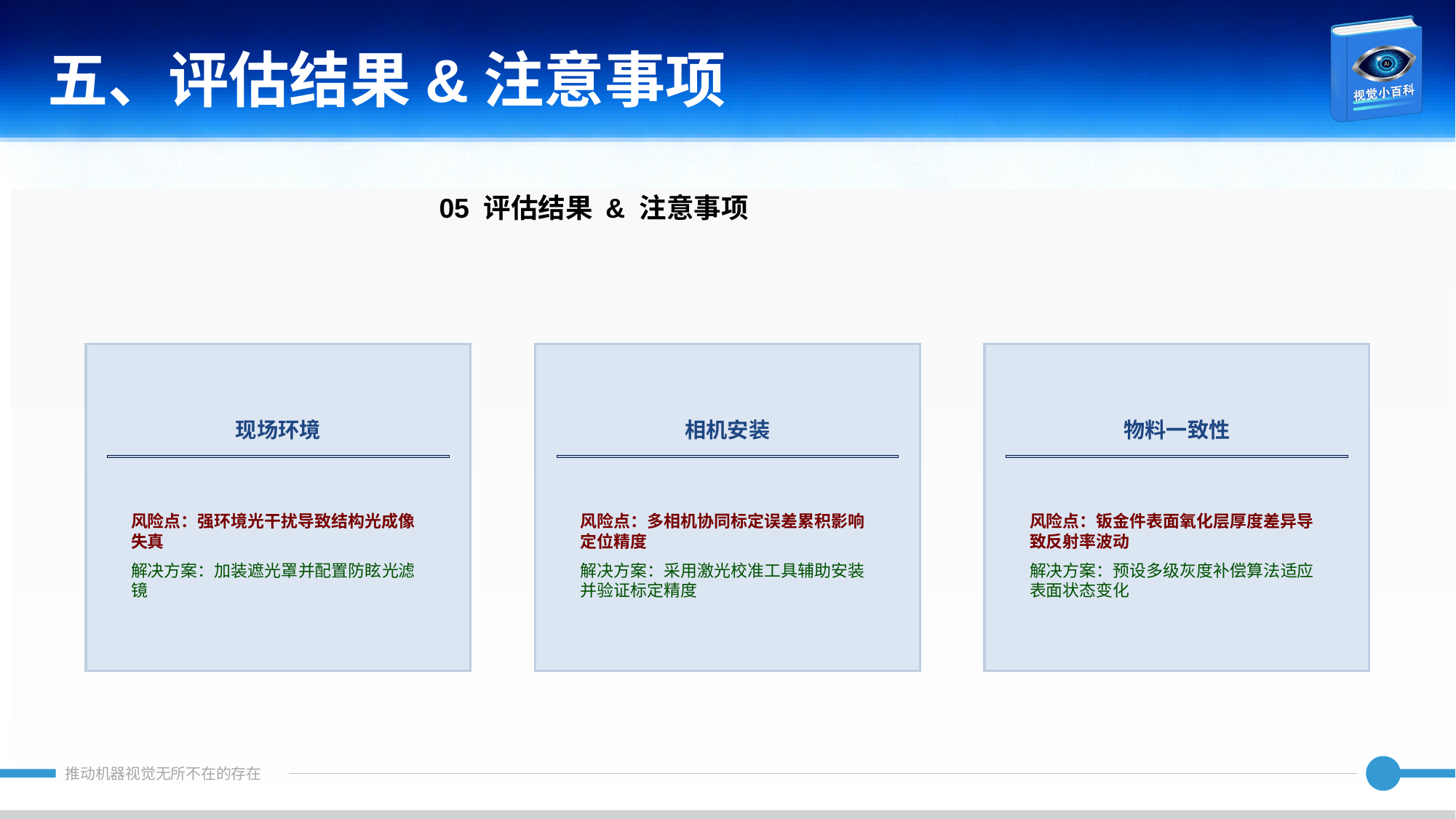

五、评估结果&注意事项

05 评估结果 & 注意事项

现场环境

相机安装

物料一致性

风险点：强环境光干扰导致结构光成像失真
解决方案：加装遮光罩并配置防眩光滤镜

风险点：多相机协同标定误差累积影响定位精度
解决方案：采用激光校准工具辅助安装并验证标定精度

风险点：钣金件表面氧化层厚度差异导致反射率波动
解决方案：预设多级灰度补偿算法适应表面状态变化
11